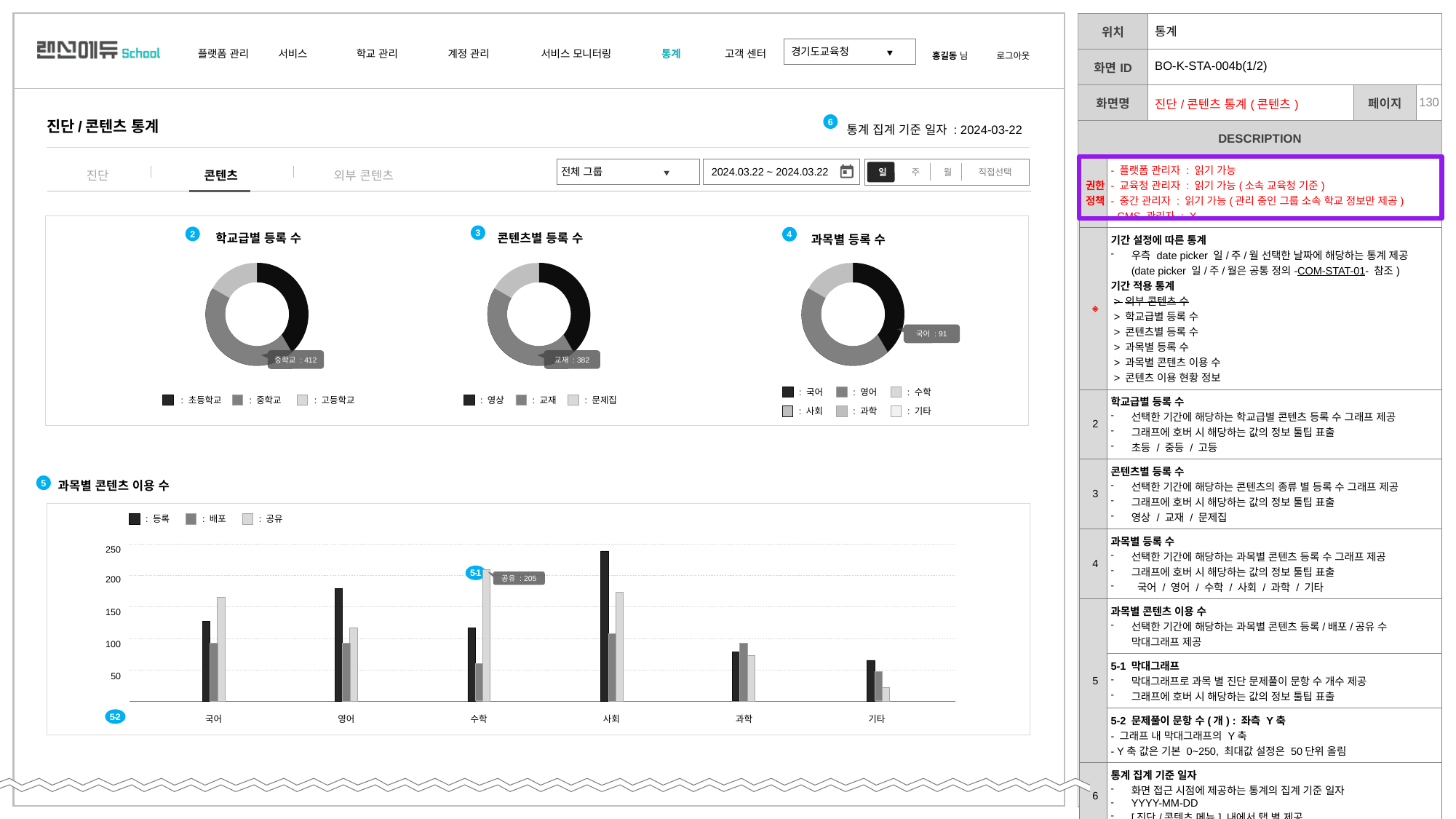

|  | 통계 |  |  |
| --- | --- | --- | --- |
|  | BO-K-STA-004b(1/2) |  |  |
|  | 진단/콘텐츠 통계(콘텐츠) |  |  |
6
통계 집계 기준 일자 : 2024-03-22
진단/콘텐츠 통계
< 플랫폼/교육청 관리자 접속 시>

| 권한 정책 | - 플랫폼 관리자 : 읽기 가능 - 교육청 관리자 : 읽기 가능(소속 교육청 기준) - 중간 관리자 : 읽기 가능(관리 중인 그룹 소속 학교 정보만 제공) - CMS 관리자 : X |
| --- | --- |
| ※ | 기간 설정에 따른 통계 우측 date picker 일/주/월 선택한 날짜에 해당하는 통계 제공 (date picker 일/주/월은 공통 정의-COM-STAT-01- 참조) 기간 적용 통계 > 외부 콘텐츠 수 > 학교급별 등록 수 > 콘텐츠별 등록 수 > 과목별 등록 수 > 과목별 콘텐츠 이용 수 > 콘텐츠 이용 현황 정보 |
| 2 | 학교급별 등록 수 선택한 기간에 해당하는 학교급별 콘텐츠 등록 수 그래프 제공 그래프에 호버 시 해당하는 값의 정보 툴팁 표출 초등 / 중등 / 고등 |
| 3 | 콘텐츠별 등록 수 선택한 기간에 해당하는 콘텐츠의 종류 별 등록 수 그래프 제공 그래프에 호버 시 해당하는 값의 정보 툴팁 표출 영상 / 교재 / 문제집 |
| 4 | 과목별 등록 수 선택한 기간에 해당하는 과목별 콘텐츠 등록 수 그래프 제공 그래프에 호버 시 해당하는 값의 정보 툴팁 표출 국어 / 영어 / 수학 / 사회 / 과학 / 기타 |
| 5 | 과목별 콘텐츠 이용 수 선택한 기간에 해당하는 과목별 콘텐츠 등록/배포/공유 수 막대그래프 제공 |
|  | 5-1 막대그래프 막대그래프로 과목 별 진단 문제풀이 문항 수 개수 제공 그래프에 호버 시 해당하는 값의 정보 툴팁 표출 |
|  | 5-2 문제풀이 문항 수(개) : 좌측 Y축 - 그래프 내 막대그래프의 Y축 - Y축 값은 기본 0~250, 최대값 설정은 50단위 올림 |
| 6 | 통계 집계 기준 일자 화면 접근 시점에 제공하는 통계의 집계 기준 일자 YYYY-MM-DD [진단/콘텐츠 메뉴] 내에서 탭 별 제공 |
2024.03.22 ~ 2024.03.22

일
주
월
직접선택
전체 그룹                     ▼
콘텐츠
외부 콘텐츠
진단
전체 그룹             ▼
----------------------------------
강남 초등 그룹
서초 초등 그룹
송파 초등 그룹

3
2
4
학교급별 등록 수

콘텐츠별 등록 수

과목별 등록 수

< 중간 관리자 접속 시>
강낭 초등 그룹 ▼
----------------------------------
강낭 초등 그룹
서초 초등 그룹
송파 초등 그룹
국어 : 91
중학교 : 412
교재 : 382
: 국어

: 영어

: 수학

: 사회

: 과학

: 기타

: 초등학교

: 중학교

: 고등학교

: 영상

: 교재

: 문제집

5
과목별 콘텐츠 이용 수

: 등록

: 배포

: 공유

250
200
150
100
50

5-1

공유 : 205

5-2
국어
영어
수학
사회
과학
기타